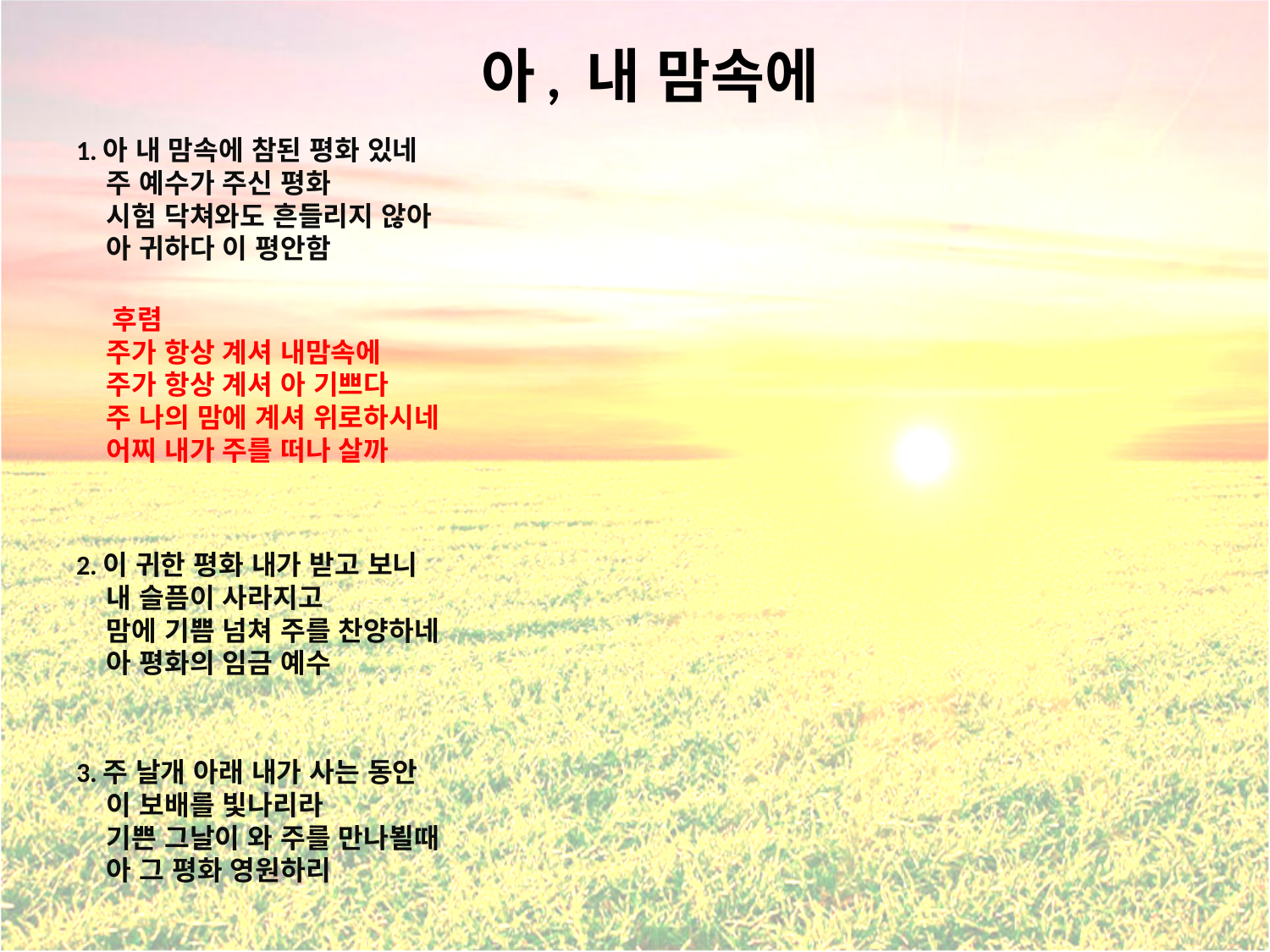

# 아, 내 맘속에
1.아 내 맘속에 참된 평화 있네
    주 예수가 주신 평화
    시험 닥쳐와도 흔들리지 않아
    아 귀하다 이 평안함
    후렴
    주가 항상 계셔 내맘속에
    주가 항상 계셔 아 기쁘다
    주 나의 맘에 계셔 위로하시네
    어찌 내가 주를 떠나 살까

2.이 귀한 평화 내가 받고 보니
    내 슬픔이 사라지고
    맘에 기쁨 넘쳐 주를 찬양하네
    아 평화의 임금 예수

3.주 날개 아래 내가 사는 동안
    이 보배를 빛나리라
    기쁜 그날이 와 주를 만나뵐때
    아 그 평화 영원하리